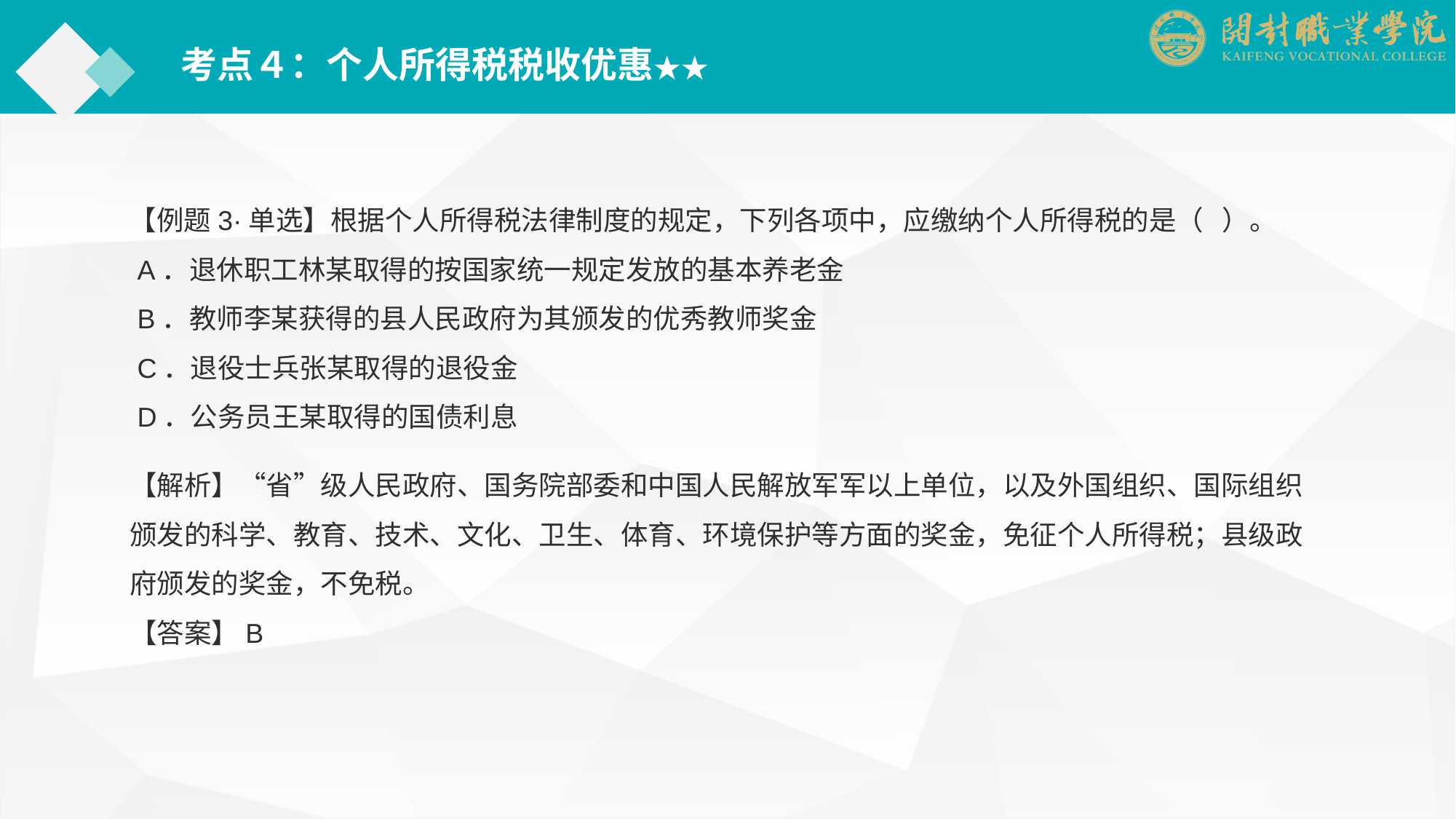

考点４：个人所得税税收优惠★★
【例题3·单选】根据个人所得税法律制度的规定，下列各项中，应缴纳个人所得税的是（   ）。
 A．退休职工林某取得的按国家统一规定发放的基本养老金
 B．教师李某获得的县人民政府为其颁发的优秀教师奖金
 C．退役士兵张某取得的退役金
 D．公务员王某取得的国债利息
【解析】“省”级人民政府、国务院部委和中国人民解放军军以上单位，以及外国组织、国际组织颁发的科学、教育、技术、文化、卫生、体育、环境保护等方面的奖金，免征个人所得税；县级政府颁发的奖金，不免税。
【答案】B